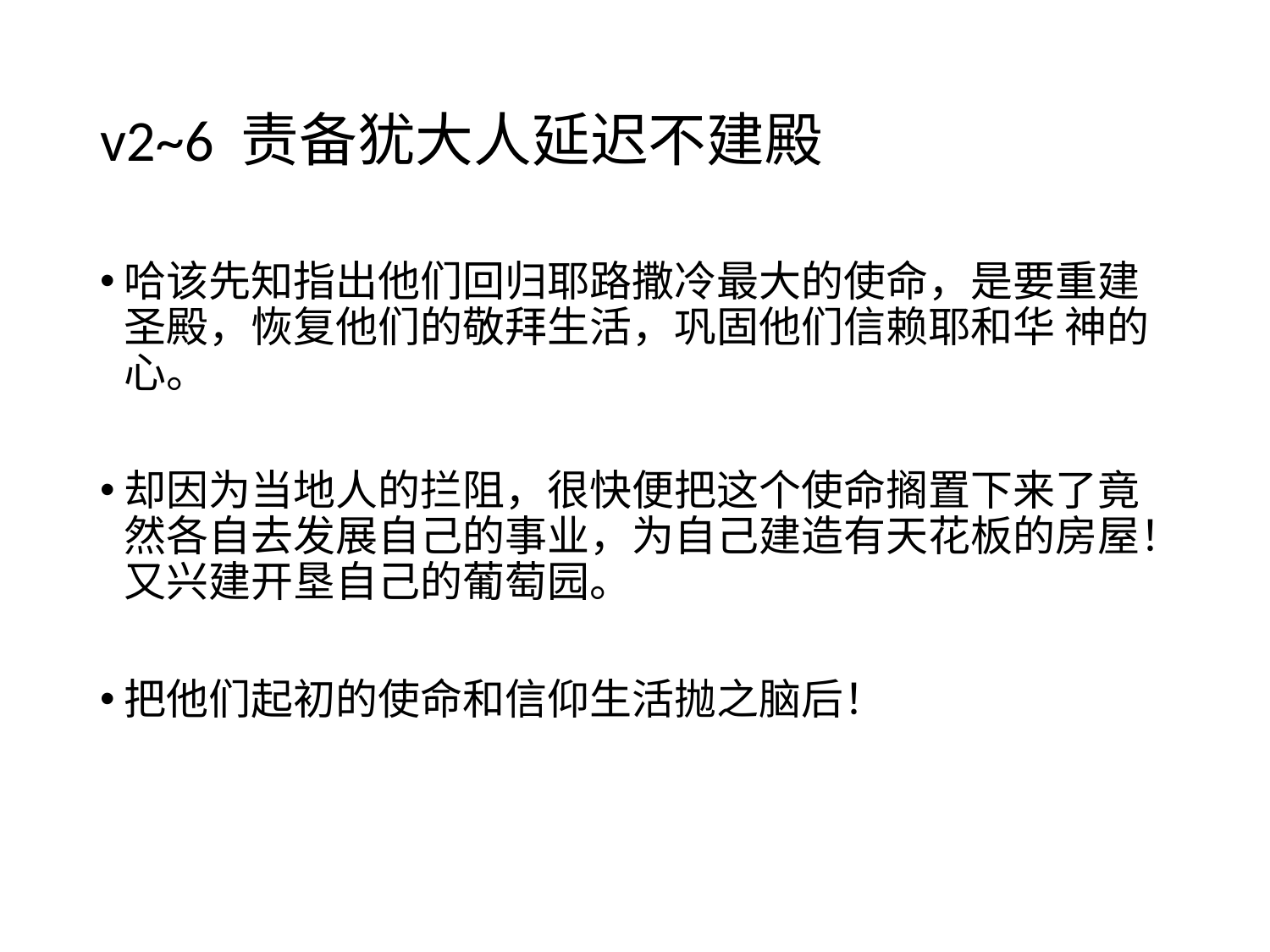

# v2~6 责备犹大人延迟不建殿
哈该先知指出他们回归耶路撒冷最大的使命，是要重建圣殿，恢复他们的敬拜生活，巩固他们信赖耶和华 神的心。

却因为当地人的拦阻，很快便把这个使命搁置下来了竟然各自去发展自己的事业，为自己建造有天花板的房屋！又兴建开垦自己的葡萄园。

把他们起初的使命和信仰生活抛之脑后！